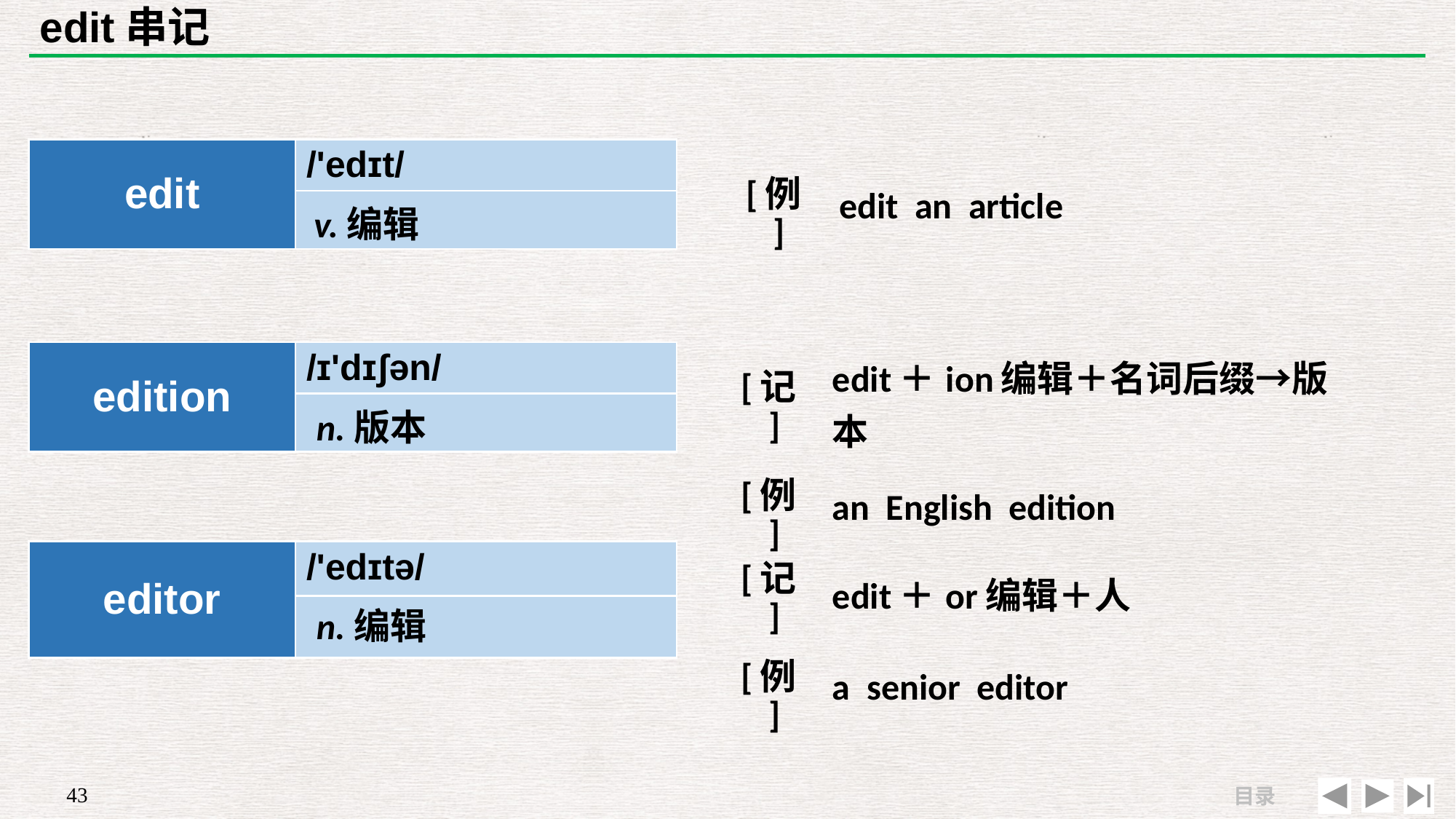

# edit串记

|  |  |
| --- | --- |
| [例] | edit an article |
| edit | /'edɪt/ |
| --- | --- |
|  |  |
v.编辑
| edition | /ɪ'dɪʃən/ |
| --- | --- |
|  |  |
| [记] | edit＋ion编辑＋名词后缀→版本 |
| --- | --- |
| [例] | an English edition |
n.版本
| editor | /'edɪtə/ |
| --- | --- |
|  |  |
| [记] | edit＋or编辑＋人 |
| --- | --- |
| [例] | a senior editor |
n.编辑